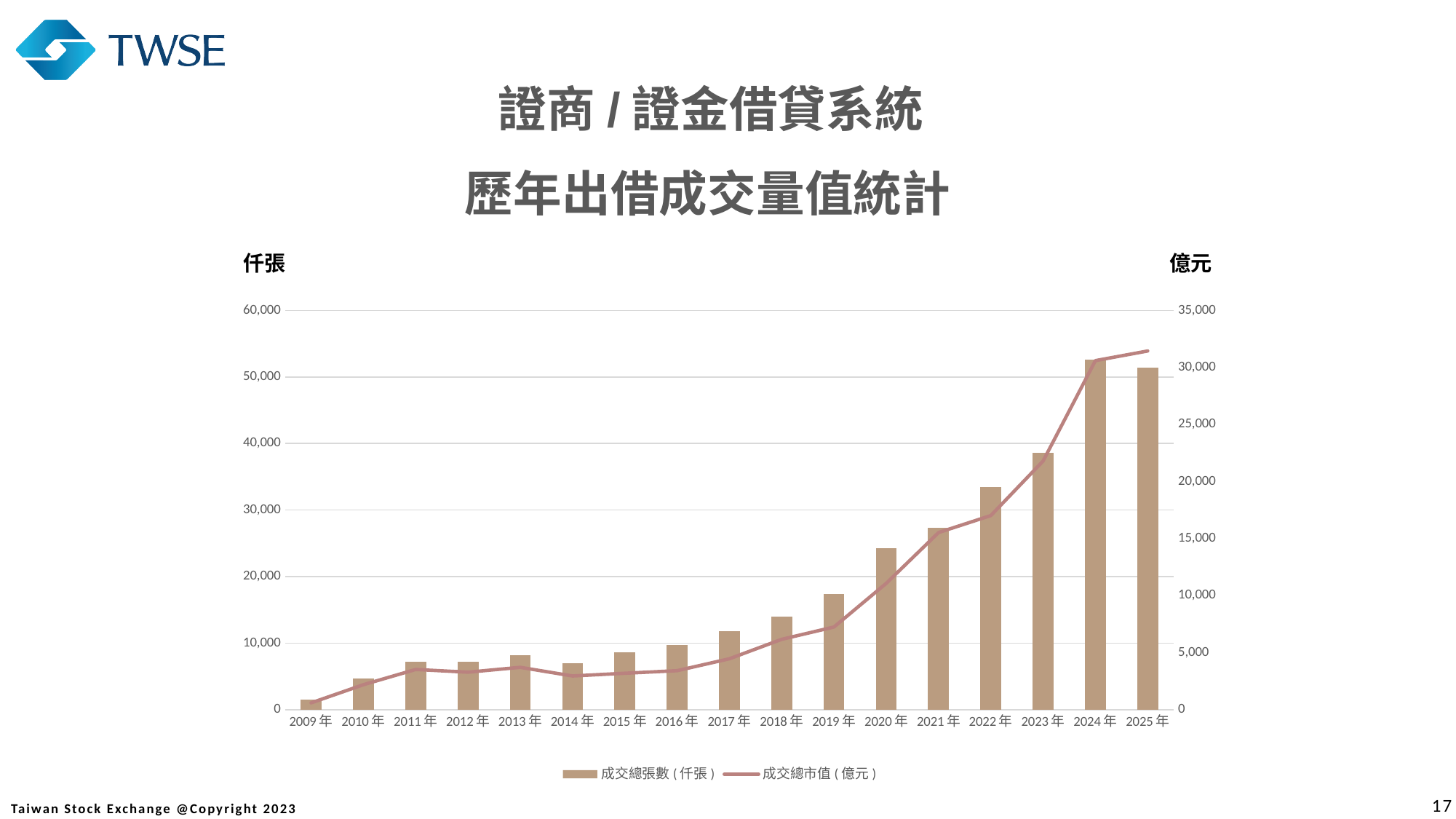

證商/證金借貸系統
  歷年出借成交量值統計

### Chart

| Category | 成交總張數(仟張) | 成交總市值(億元) |
|---|---|---|
| 2009年 | 1479.0 | 595.8230383 |
| 2010年 | 4673.0 | 2192.3501214 |
| 2011年 | 7257.0 | 3525.6848988 |
| 2012年 | 7217.0 | 3288.9445632 |
| 2013年 | 8148.0 | 3712.9561587 |
| 2014年 | 7028.0 | 2956.6164305 |
| 2015年 | 8602.0 | 3193.56447669 |
| 2016年 | 9677.0 | 3421.12 |
| 2017年 | 11753.0 | 4464.72 |
| 2018年 | 14004.0 | 6170.19 |
| 2019年 | 17415.0 | 7252.99 |
| 2020年 | 24222.0 | 11079.03 |
| 2021年 | 27315.0 | 15527.55 |
| 2022年 | 33464.0 | 17018.31 |
| 2023年 | 38640.0 | 21798.91 |
| 2024年 | 52572.0 | 30601.89 |
| 2025年 | 51379.0 | 31444.32 |
17